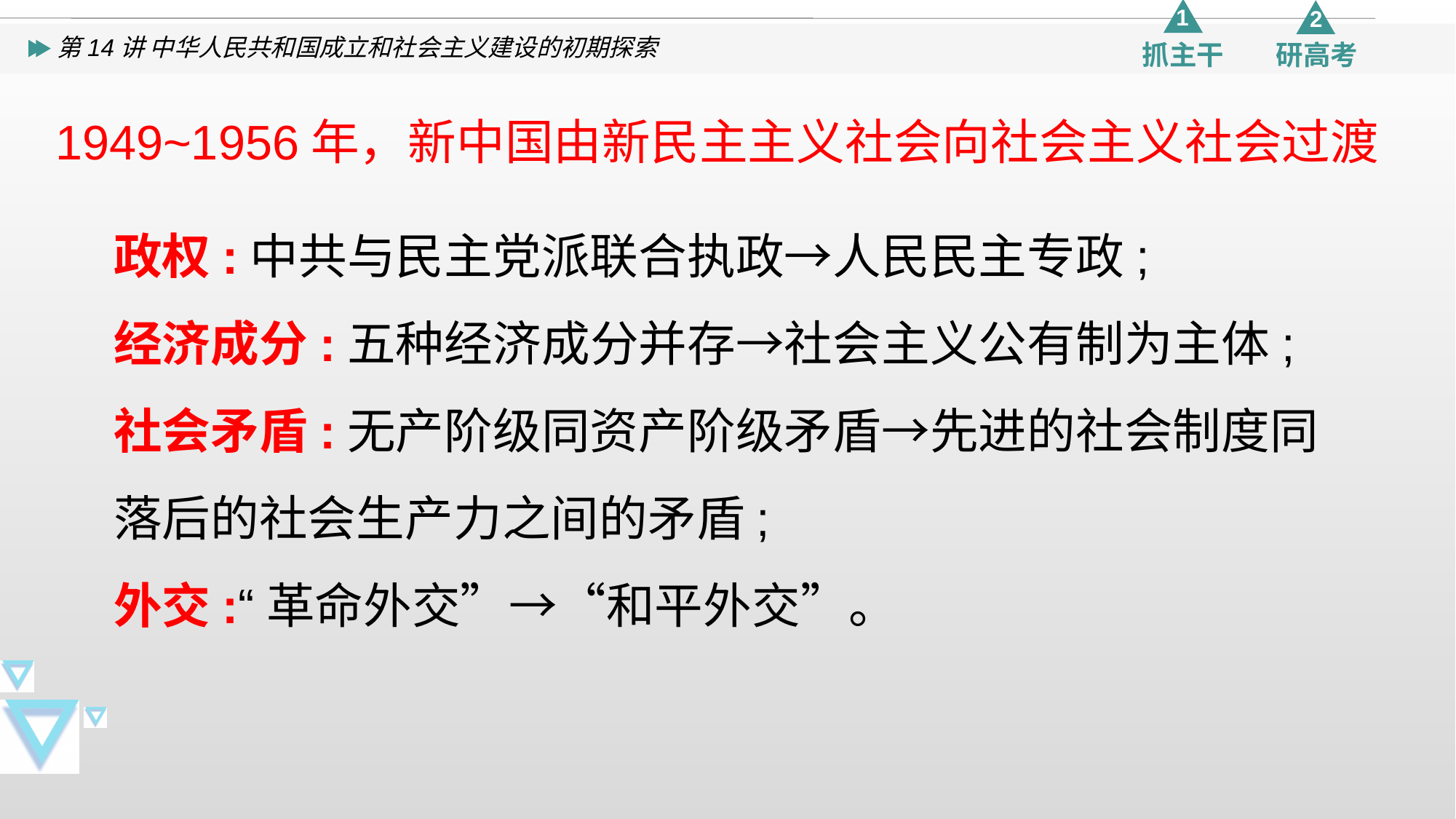

1949~1956年，新中国由新民主主义社会向社会主义社会过渡
政权:中共与民主党派联合执政→人民民主专政;
经济成分:五种经济成分并存→社会主义公有制为主体;
社会矛盾:无产阶级同资产阶级矛盾→先进的社会制度同落后的社会生产力之间的矛盾;
外交:“革命外交”→“和平外交”。